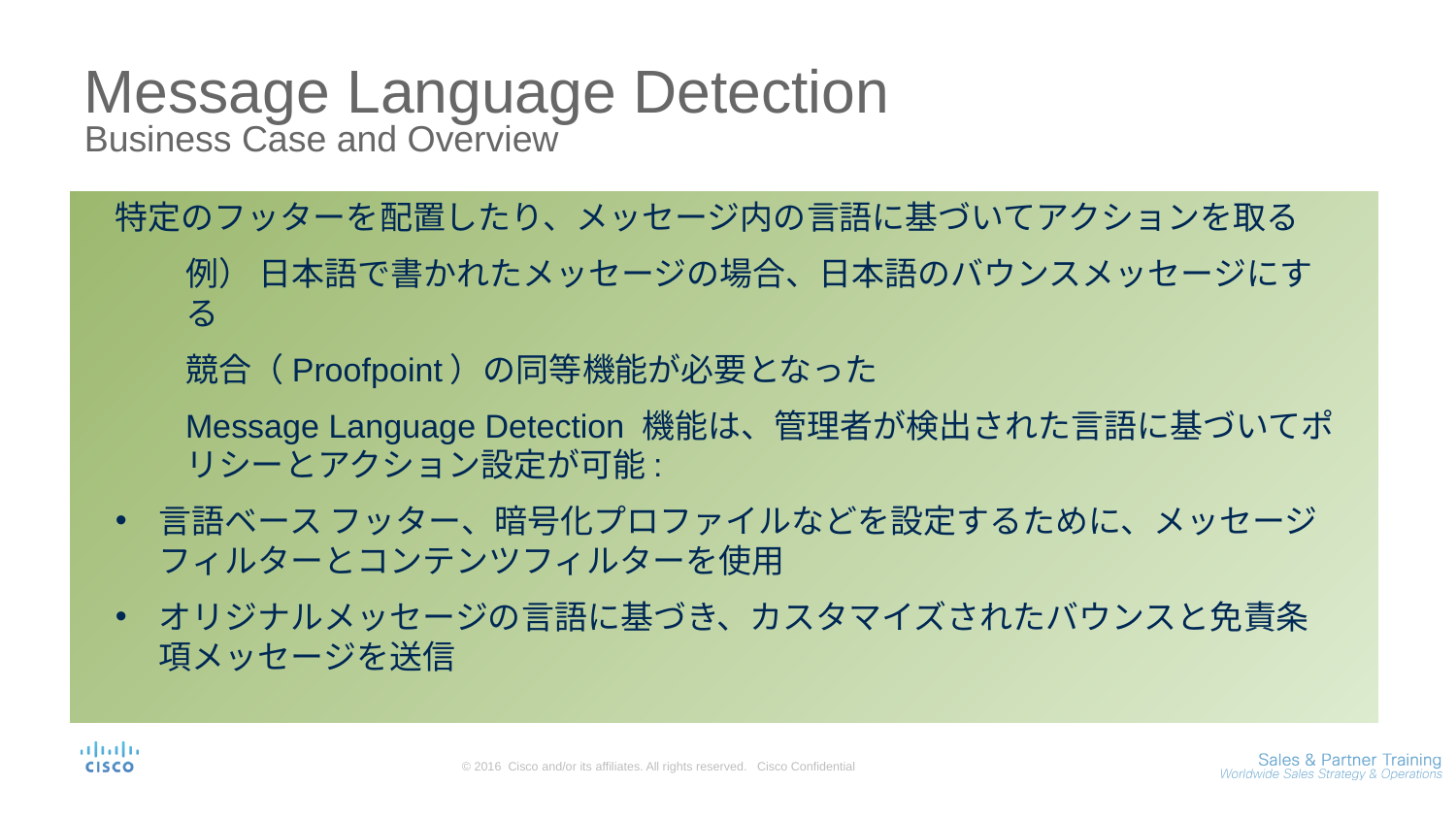

# Message Language Detection Business Case and Overview
特定のフッターを配置したり、メッセージ内の言語に基づいてアクションを取る
例） 日本語で書かれたメッセージの場合、日本語のバウンスメッセージにする
競合（Proofpoint）の同等機能が必要となった
Message Language Detection 機能は、管理者が検出された言語に基づいてポリシーとアクション設定が可能:
言語ベース フッター、暗号化プロファイルなどを設定するために、メッセージフィルターとコンテンツフィルターを使用
オリジナルメッセージの言語に基づき、カスタマイズされたバウンスと免責条項メッセージを送信